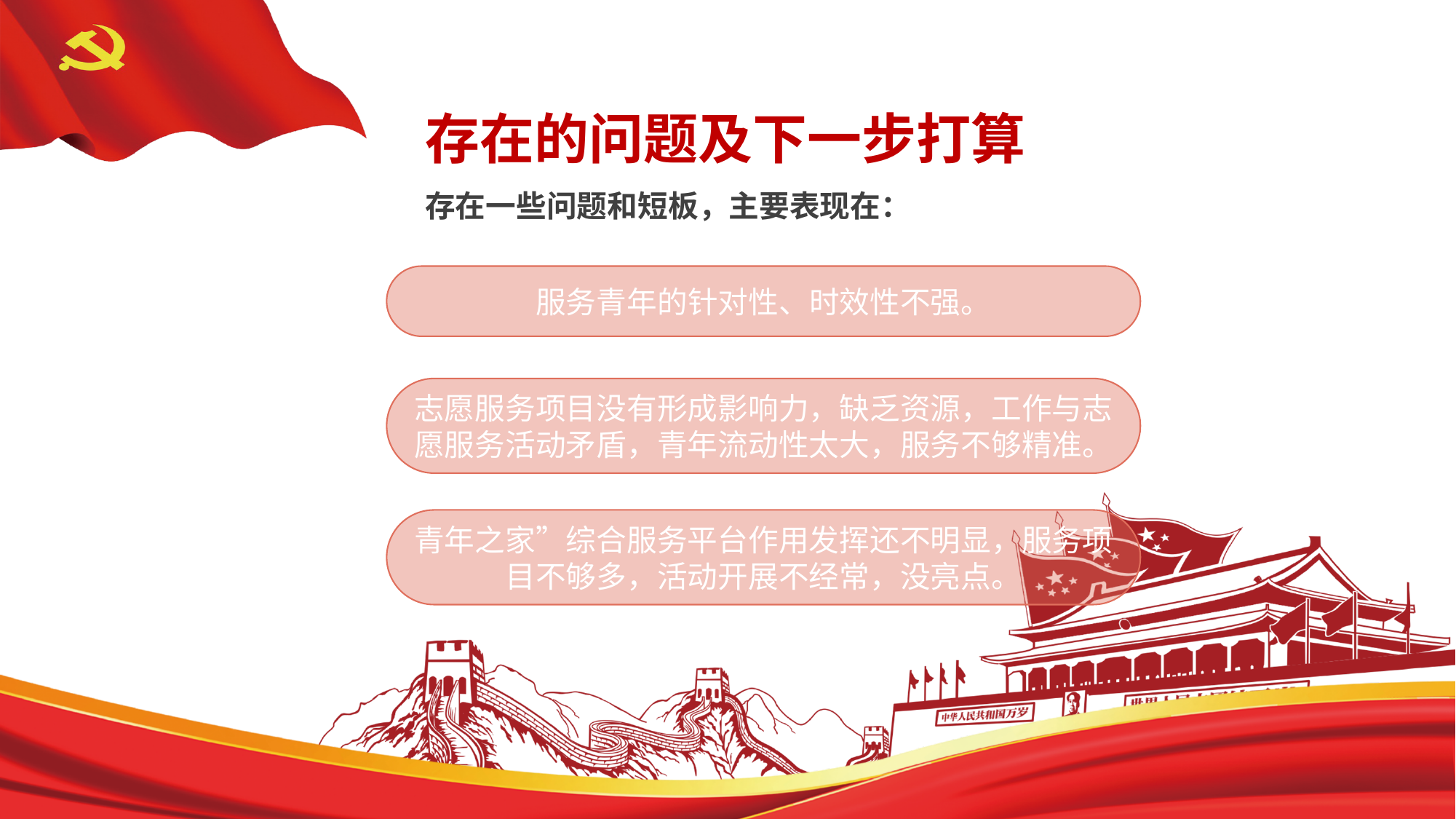

存在的问题及下一步打算
存在一些问题和短板，主要表现在：
服务青年的针对性、时效性不强。

志愿服务项目没有形成影响力，缺乏资源，工作与志愿服务活动矛盾，青年流动性太大，服务不够精准。
“
青年之家”综合服务平台作用发挥还不明显，服务项目不够多，活动开展不经常，没亮点。